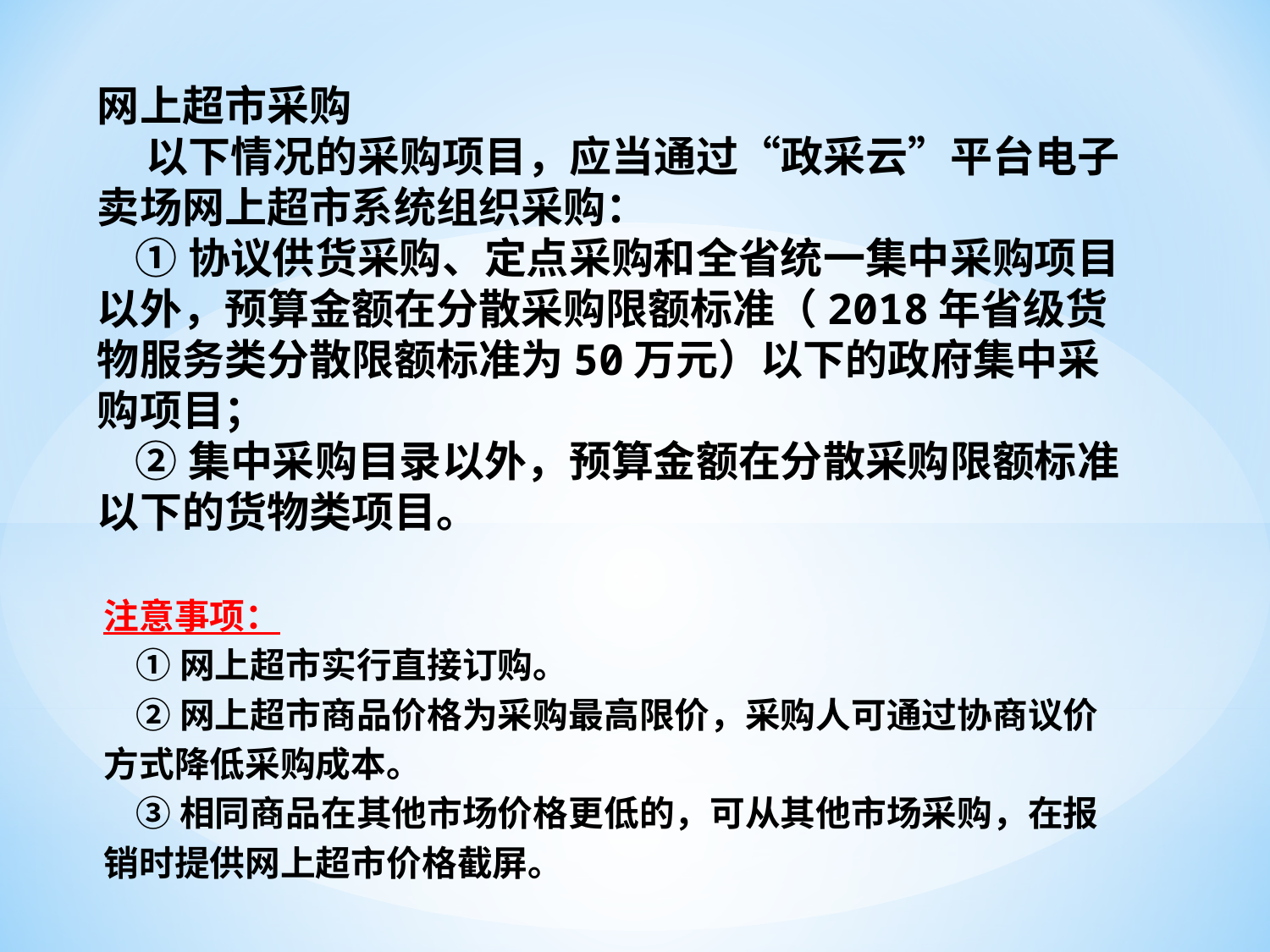

网上超市采购
    以下情况的采购项目，应当通过“政采云”平台电子卖场网上超市系统组织采购：
    ①协议供货采购、定点采购和全省统一集中采购项目以外，预算金额在分散采购限额标准（2018年省级货物服务类分散限额标准为50万元）以下的政府集中采购项目；
    ②集中采购目录以外，预算金额在分散采购限额标准以下的货物类项目。

注意事项：
    ①网上超市实行直接订购。
    ②网上超市商品价格为采购最高限价，采购人可通过协商议价方式降低采购成本。
    ③相同商品在其他市场价格更低的，可从其他市场采购，在报销时提供网上超市价格截屏。